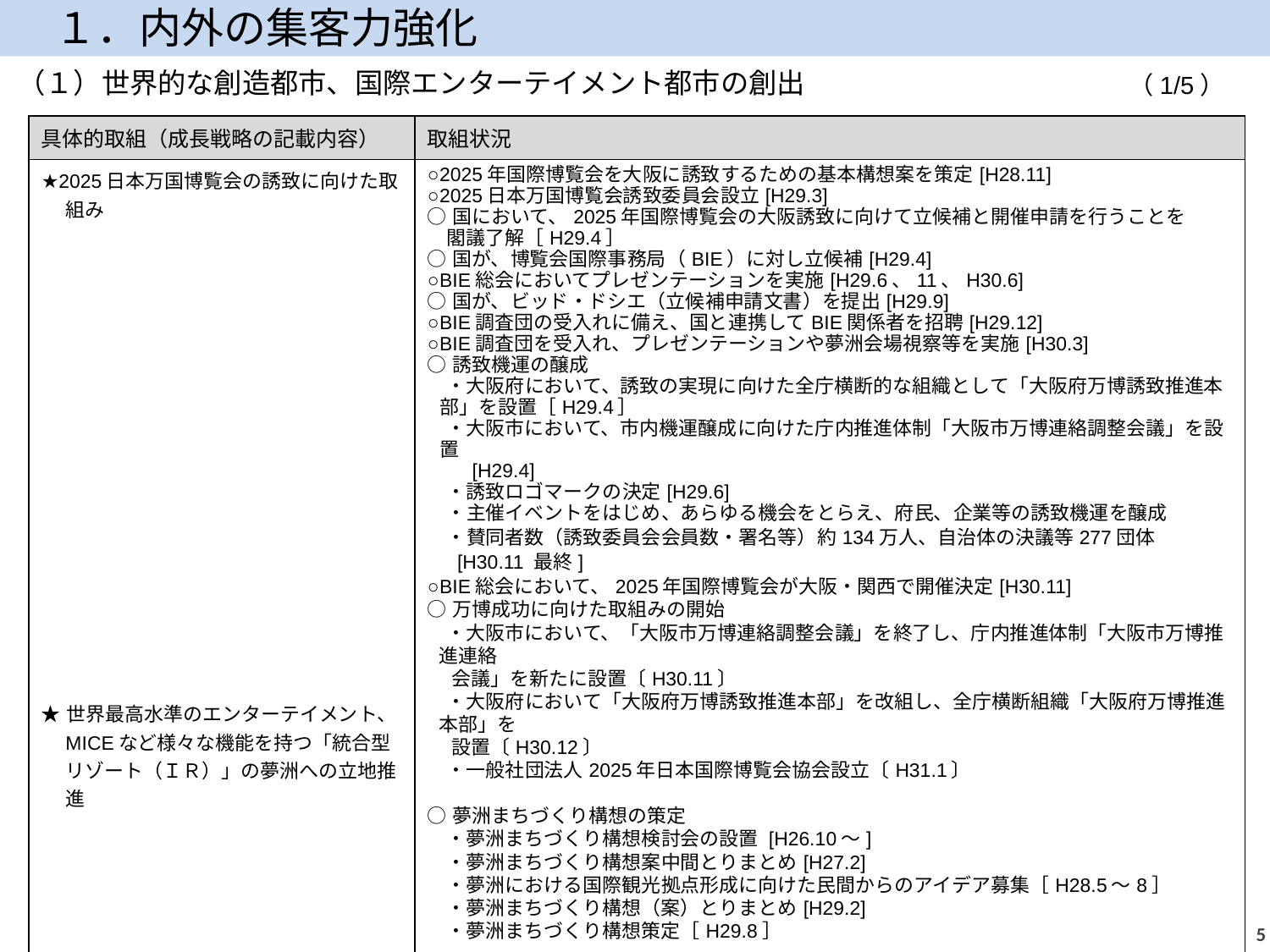

１．内外の集客力強化
（１）世界的な創造都市、国際エンターテイメント都市の創出
（1/5）
| 具体的取組（成長戦略の記載内容） | 取組状況 |
| --- | --- |
| ★2025日本万国博覧会の誘致に向けた取組み ★世界最高水準のエンターテイメント、MICEなど様々な機能を持つ「統合型リゾート（ＩＲ）」の夢洲への立地推進 | ○2025年国際博覧会を大阪に誘致するための基本構想案を策定[H28.11] ○2025日本万国博覧会誘致委員会設立[H29.3] ○国において、2025年国際博覧会の大阪誘致に向けて立候補と開催申請を行うことを 閣議了解［H29.4］ ○国が、博覧会国際事務局（BIE）に対し立候補[H29.4] ○BIE総会においてプレゼンテーションを実施[H29.6、11、H30.6] ○国が、ビッド・ドシエ（立候補申請文書）を提出[H29.9] ○BIE調査団の受入れに備え、国と連携してBIE関係者を招聘[H29.12] ○BIE調査団を受入れ、プレゼンテーションや夢洲会場視察等を実施[H30.3] ○誘致機運の醸成 　・大阪府において、誘致の実現に向けた全庁横断的な組織として「大阪府万博誘致推進本部」を設置［H29.4］ 　・大阪市において、市内機運醸成に向けた庁内推進体制「大阪市万博連絡調整会議」を設置　 　　[H29.4] 　・誘致ロゴマークの決定[H29.6] 　・主催イベントをはじめ、あらゆる機会をとらえ、府民、企業等の誘致機運を醸成 　・賛同者数（誘致委員会会員数・署名等）約134万人、自治体の決議等277団体 　 [H30.11 最終] ○BIE総会において、2025年国際博覧会が大阪・関西で開催決定[H30.11] ○万博成功に向けた取組みの開始 　・大阪市において、「大阪市万博連絡調整会議」を終了し、庁内推進体制「大阪市万博推進連絡 　 会議」を新たに設置〔H30.11〕 　・大阪府において「大阪府万博誘致推進本部」を改組し、全庁横断組織「大阪府万博推進本部」を 　 設置〔H30.12〕 　・一般社団法人2025年日本国際博覧会協会設立〔H31.1〕 ○夢洲まちづくり構想の策定 　・夢洲まちづくり構想検討会の設置 [H26.10～] 　・夢洲まちづくり構想案中間とりまとめ[H27.2] 　・夢洲における国際観光拠点形成に向けた民間からのアイデア募集［H28.5～8］ 　・夢洲まちづくり構想（案）とりまとめ[H29.2] 　・夢洲まちづくり構想策定［H29.8］ （次ページに続く） |
5